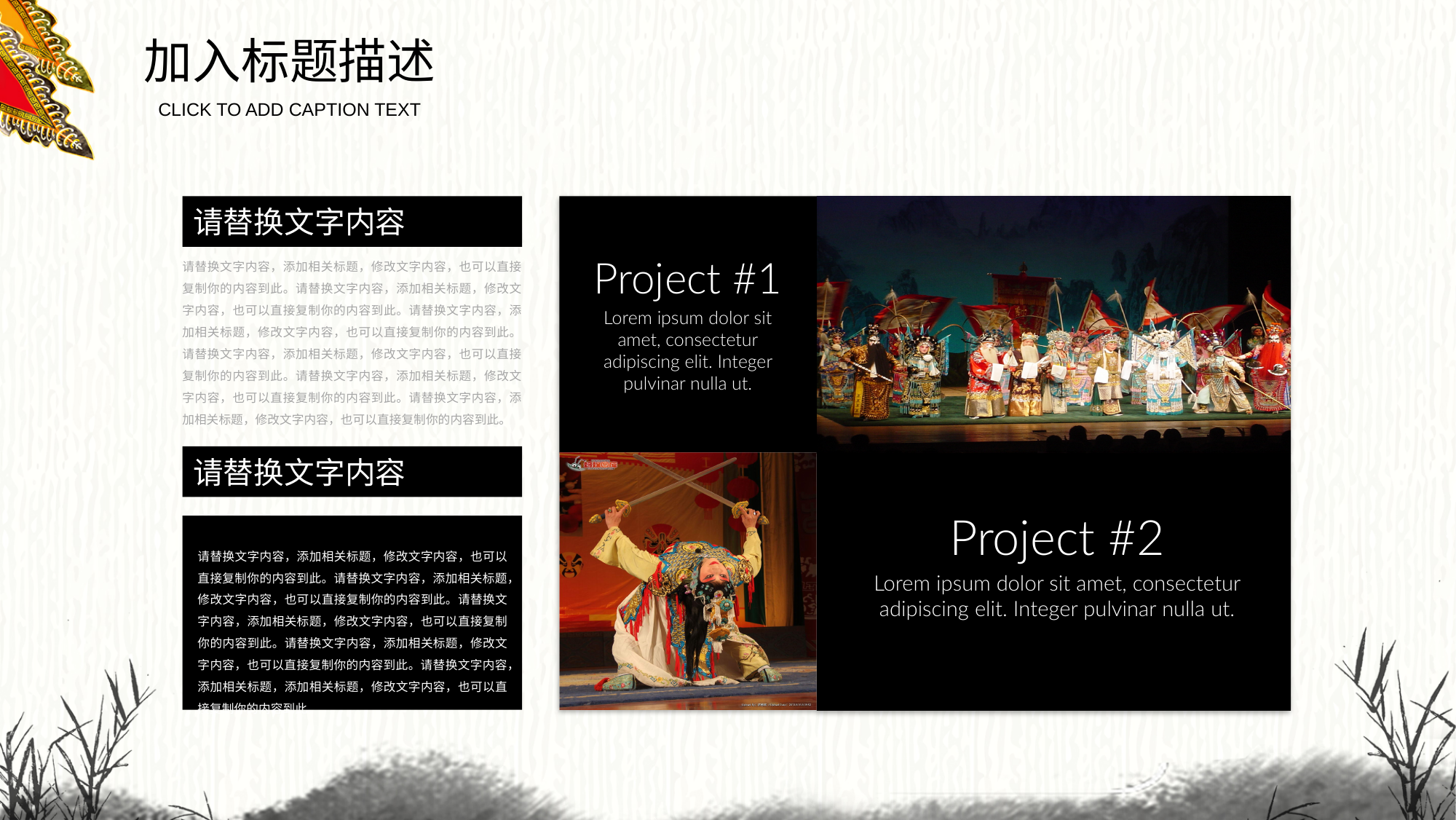

加入标题描述
CLICK TO ADD CAPTION TEXT
请替换文字内容
请替换文字内容，添加相关标题，修改文字内容，也可以直接复制你的内容到此。请替换文字内容，添加相关标题，修改文字内容，也可以直接复制你的内容到此。请替换文字内容，添加相关标题，修改文字内容，也可以直接复制你的内容到此。请替换文字内容，添加相关标题，修改文字内容，也可以直接复制你的内容到此。请替换文字内容，添加相关标题，修改文字内容，也可以直接复制你的内容到此。请替换文字内容，添加相关标题，修改文字内容，也可以直接复制你的内容到此。

请替换文字内容，添加相关标题，修改文字内容，也可以直接复制你的内容到此。请替换文字内容，添加相关标题，修改文字内容，也可以直接复制你的内容到此。请替换文字内容，添加相关标题，修改文字内容，也可以直接复制你的内容到此。请替换文字内容，添加相关标题，修改文字内容，也可以直接复制你的内容到此。请替换文字内容，添加相关标题，添加相关标题，修改文字内容，也可以直接复制你的内容到此。
请替换文字内容

Project #1
Lorem ipsum dolor sit amet, consectetur adipiscing elit. Integer pulvinar nulla ut.

Project #2
Lorem ipsum dolor sit amet, consectetur adipiscing elit. Integer pulvinar nulla ut.